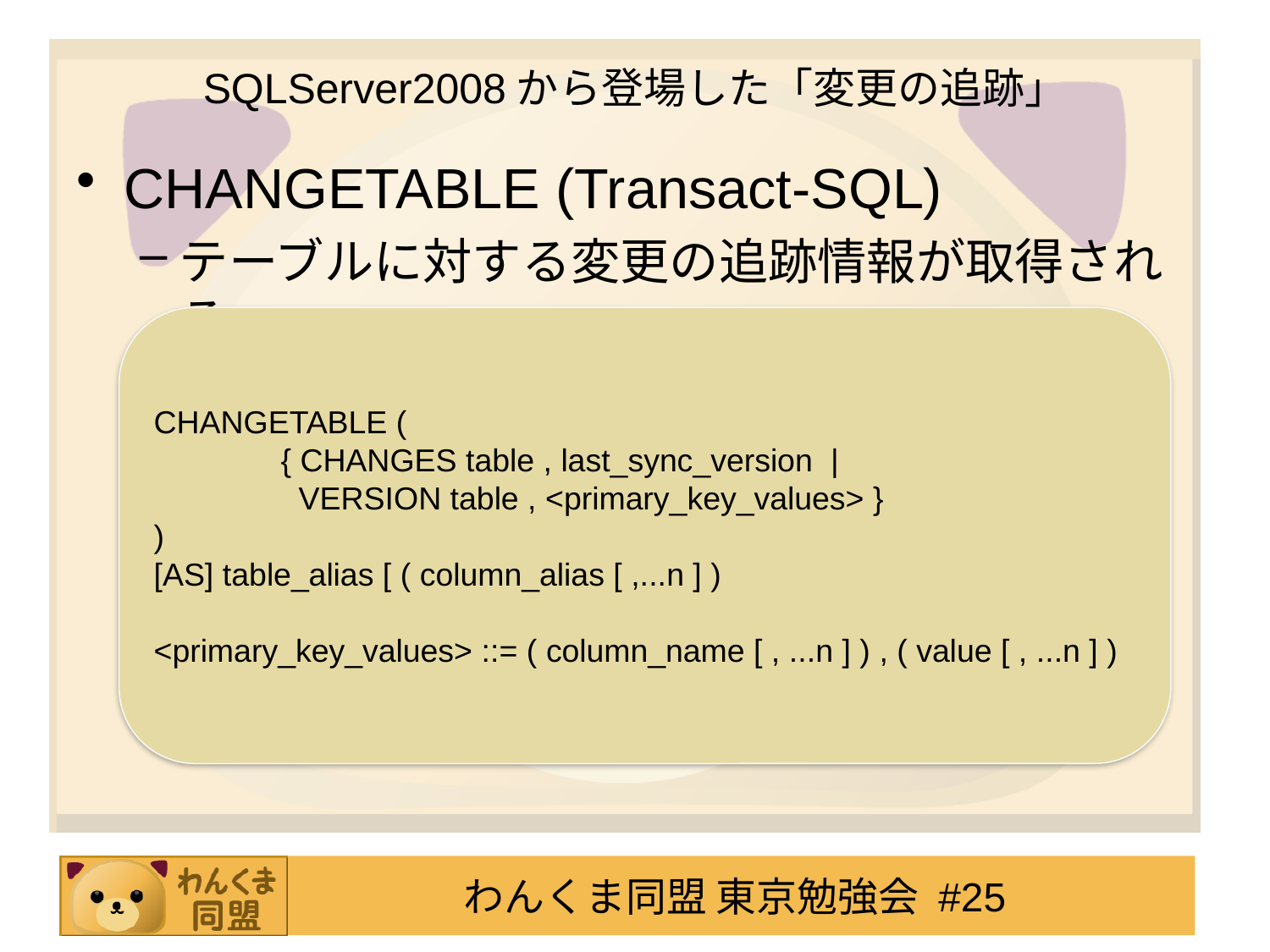

# SQLServer2008から登場した「変更の追跡」
CHANGETABLE (Transact-SQL)
テーブルに対する変更の追跡情報が取得される

CHANGETABLE (
	{ CHANGES table , last_sync_version  |
	  VERSION table , <primary_key_values> }
)
[AS] table_alias [ ( column_alias [ ,...n ] )

<primary_key_values> ::= ( column_name [ , ...n ] ) , ( value [ , ...n ] )